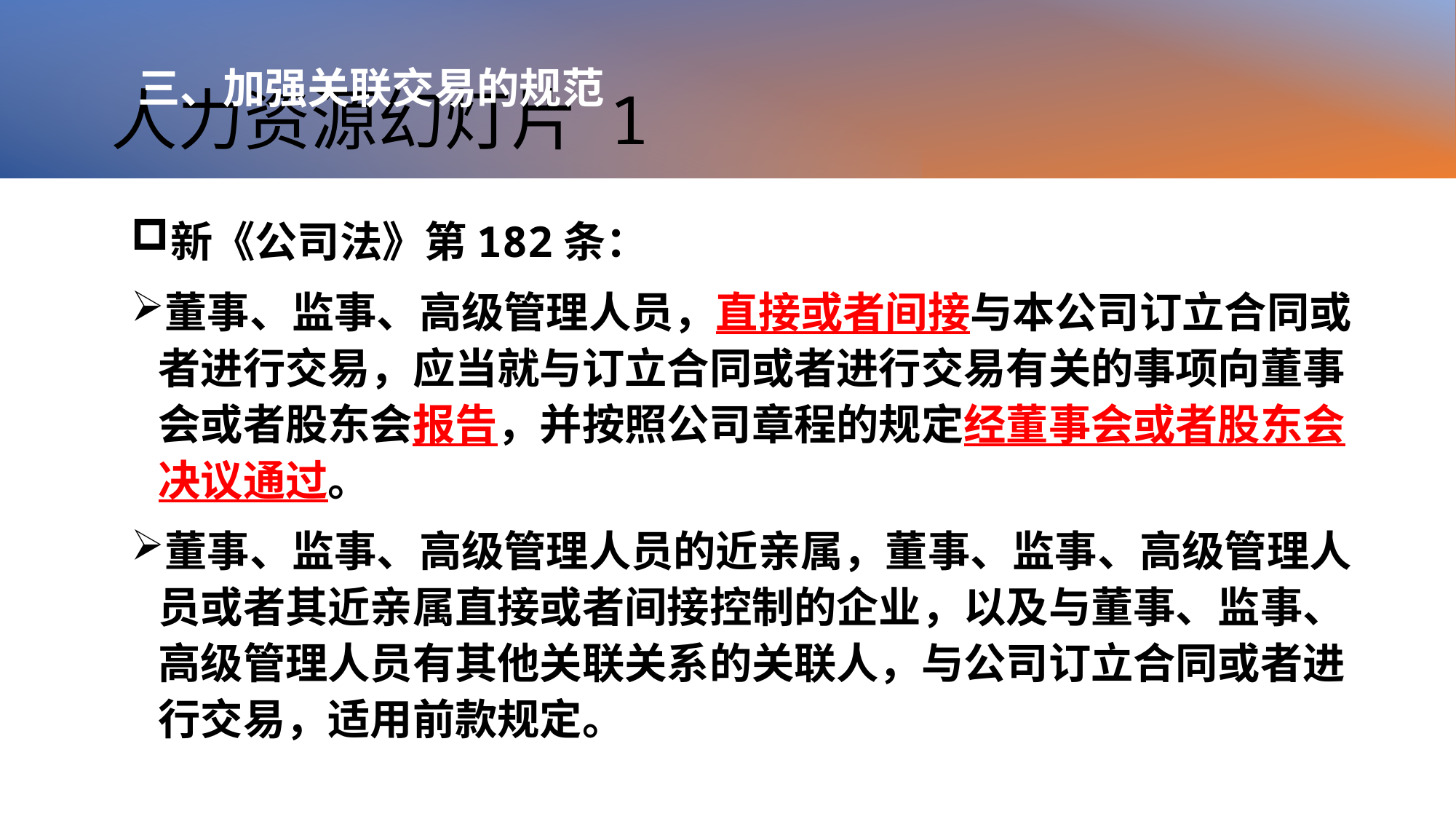

# 人力资源幻灯片 1
三、加强关联交易的规范
新《公司法》第182条：
董事、监事、高级管理人员，直接或者间接与本公司订立合同或者进行交易，应当就与订立合同或者进行交易有关的事项向董事会或者股东会报告，并按照公司章程的规定经董事会或者股东会决议通过。
董事、监事、高级管理人员的近亲属，董事、监事、高级管理人员或者其近亲属直接或者间接控制的企业，以及与董事、监事、高级管理人员有其他关联关系的关联人，与公司订立合同或者进行交易，适用前款规定。